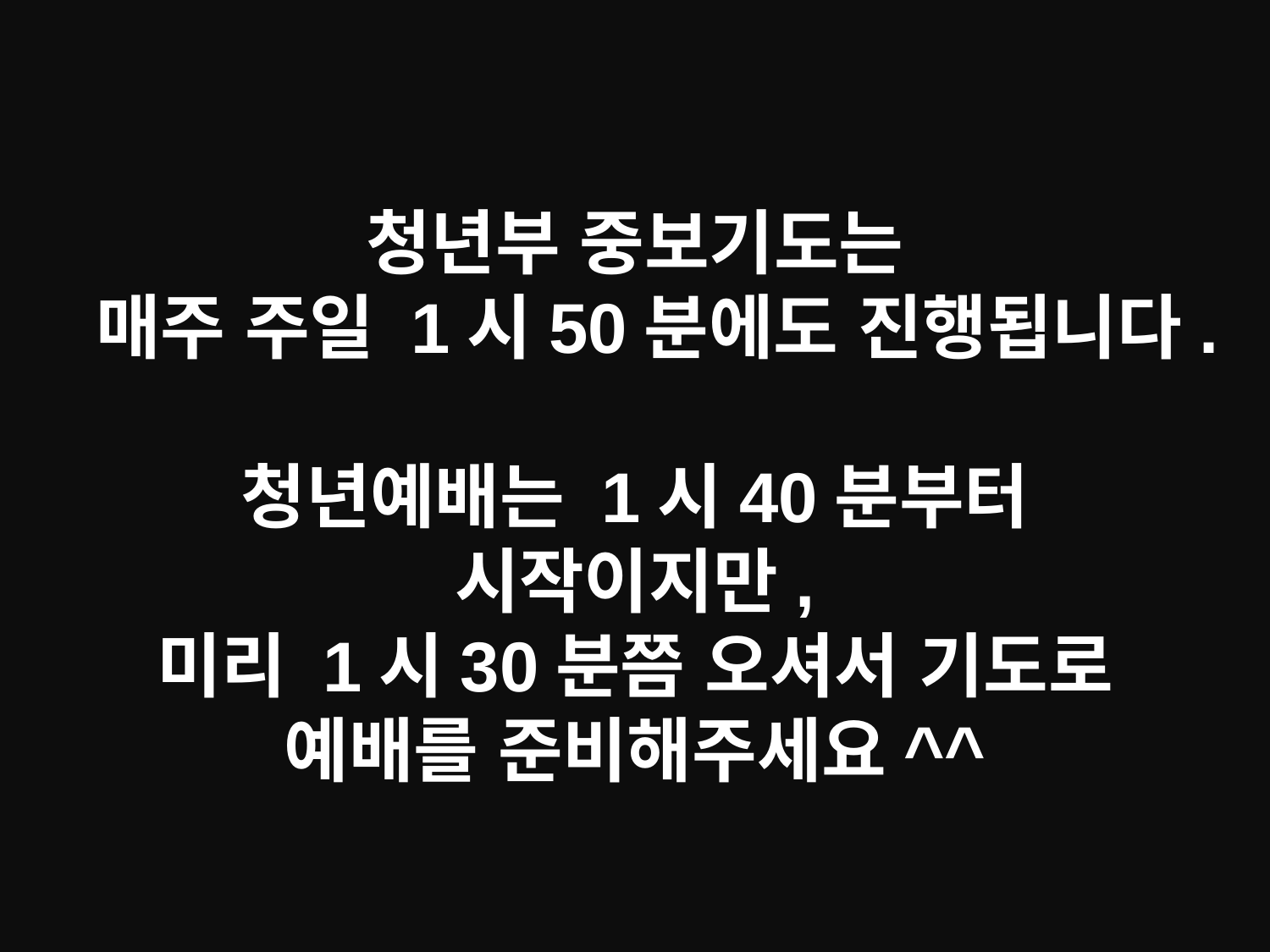

# 청년부 중보기도는 매주 주일 1시50분에도 진행됩니다. 청년예배는 1시40분부터 시작이지만, 미리 1시30분쯤 오셔서 기도로 예배를 준비해주세요^^